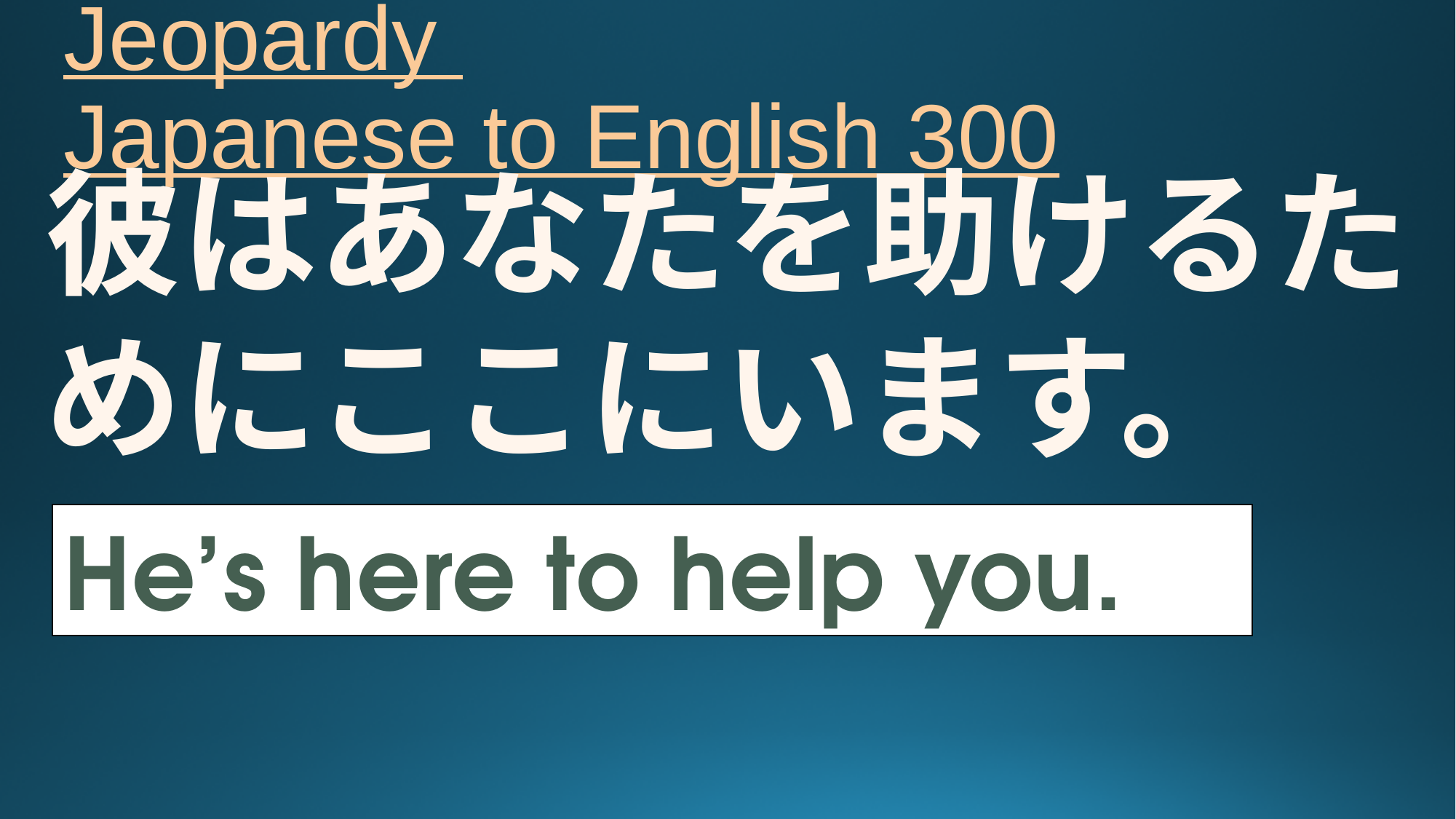

# Jeopardy Japanese to English 300
彼はあなたを助けるためにここにいます。
He’s here to help you.